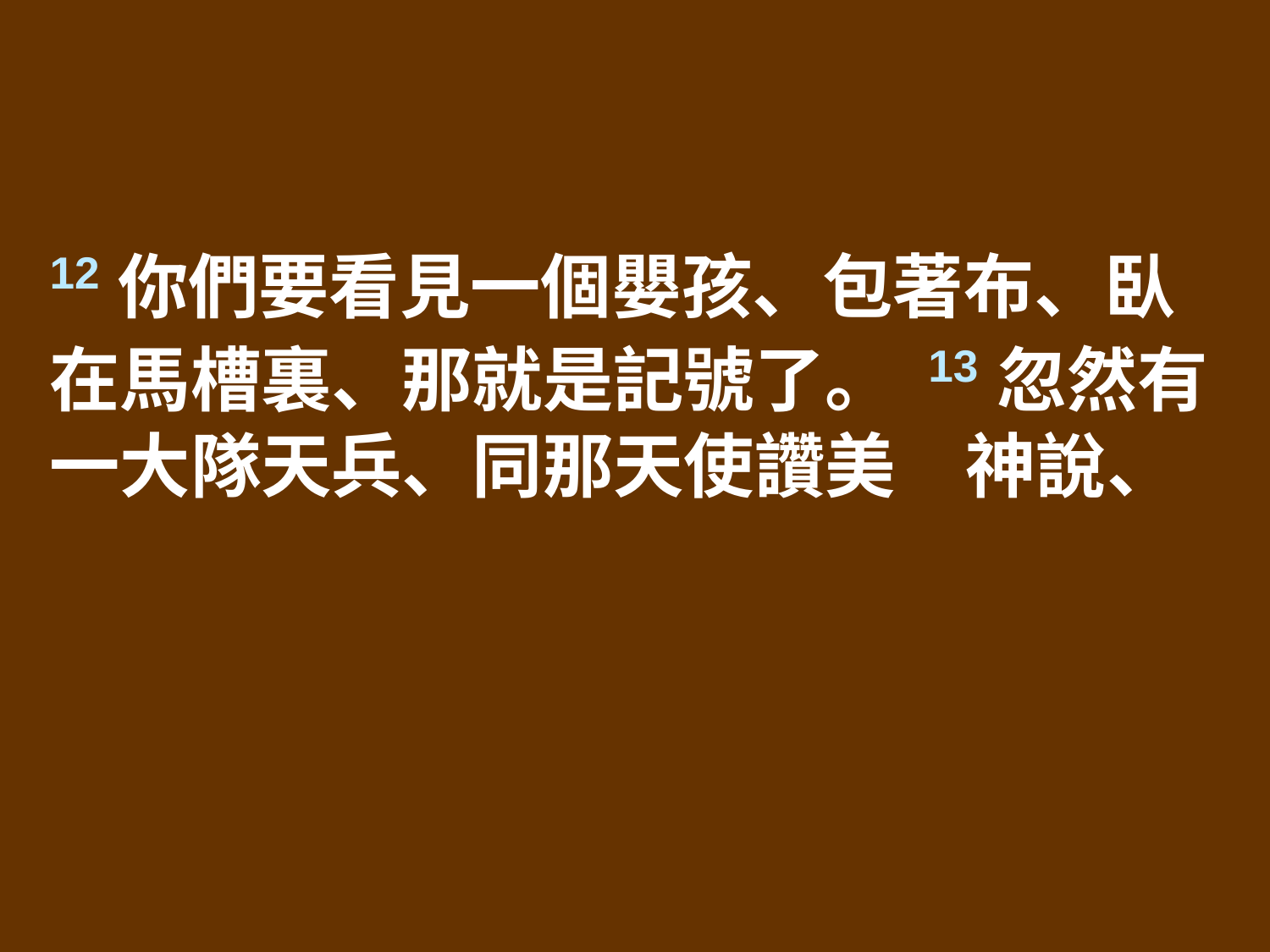

12你們要看見一個嬰孩、包著布、臥在馬槽裏、那就是記號了。 13忽然有一大隊天兵、同那天使讚美　神說、